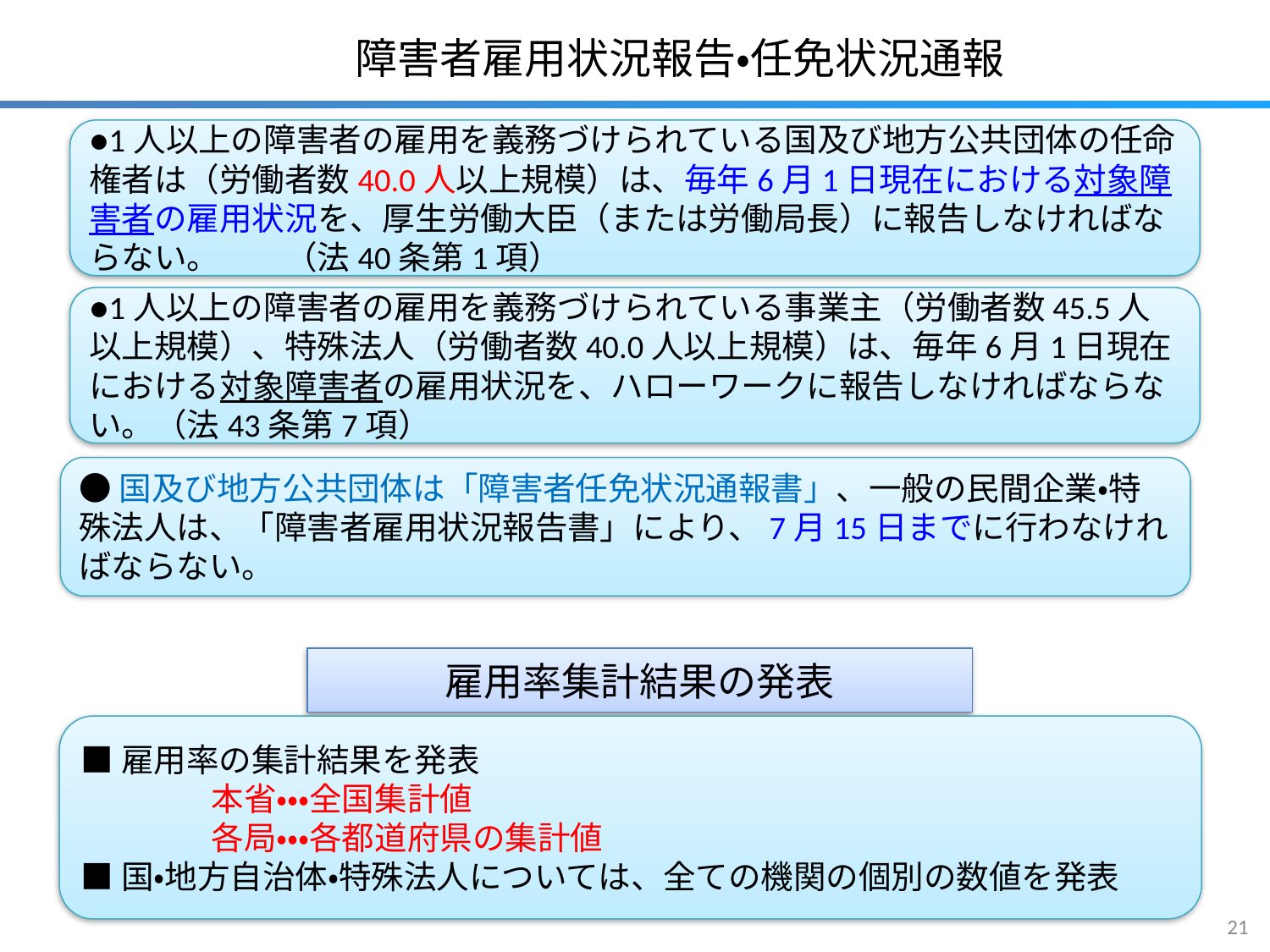

障害者雇用状況報告・任免状況通報

●1人以上の障害者の雇用を義務づけられている国及び地方公共団体の任命権者は（労働者数40.0人以上規模）は、毎年6月1日現在における対象障害者の雇用状況を、厚生労働大臣（または労働局長）に報告しなければならない。　　（法40条第1項）
●1人以上の障害者の雇用を義務づけられている事業主（労働者数45.5人以上規模）、特殊法人（労働者数40.0人以上規模）は、毎年6月1日現在における対象障害者の雇用状況を、ハローワークに報告しなければならない。（法43条第7項）
●国及び地方公共団体は「障害者任免状況通報書」、一般の民間企業・特殊法人は、「障害者雇用状況報告書」により、7月15日までに行わなければならない。
雇用率集計結果の発表
■雇用率の集計結果を発表
　　　　本省・・・全国集計値
　　　　各局・・・各都道府県の集計値
■国・地方自治体・特殊法人については、全ての機関の個別の数値を発表
21